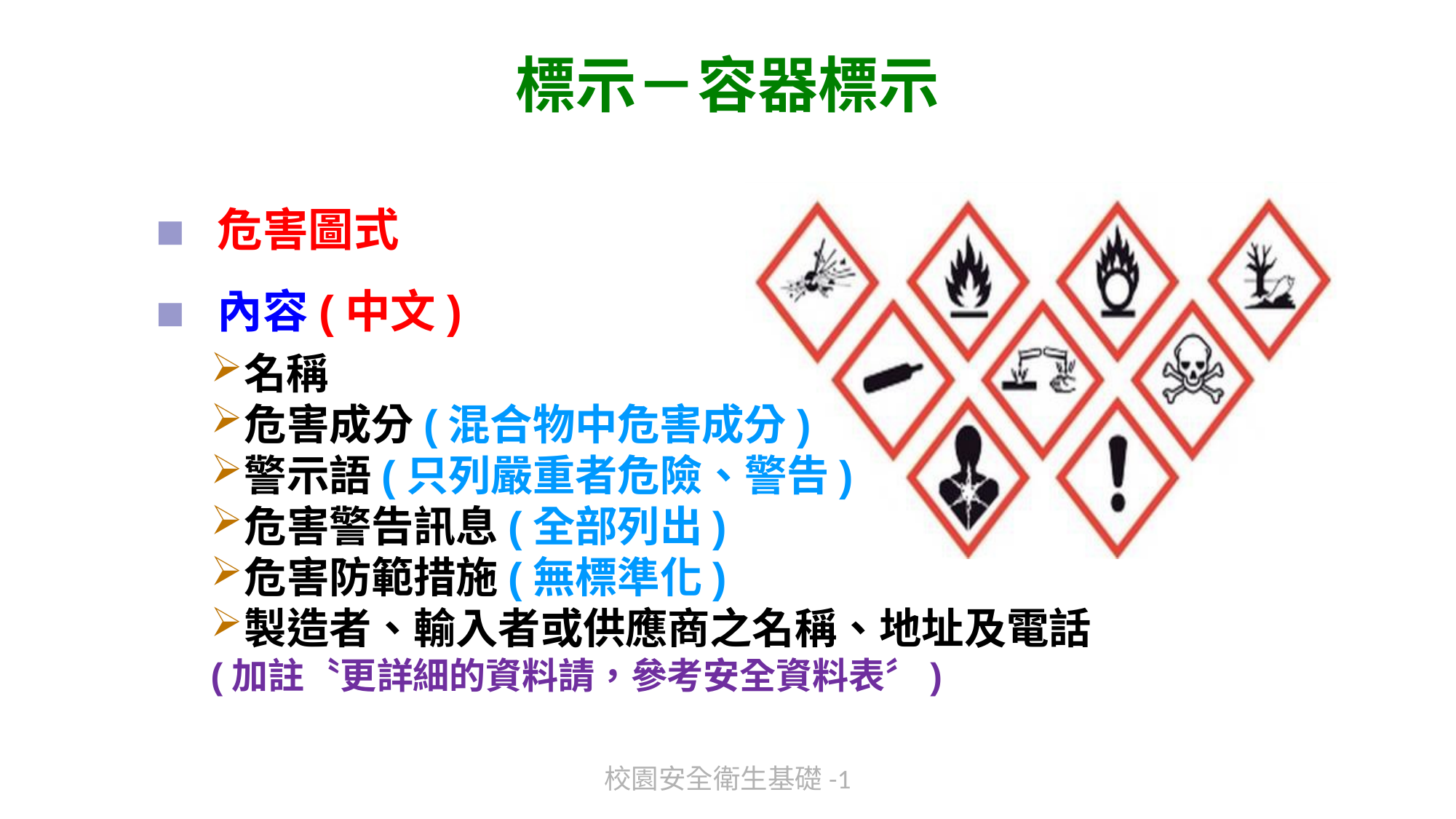

# 標示－容器標示
◼危害圖式
◼內容(中文)
名稱
危害成分(混合物中危害成分)
警示語(只列嚴重者危險、警告)
危害警告訊息(全部列出)
危害防範措施(無標準化)
製造者、輸入者或供應商之名稱、地址及電話
(加註〝更詳細的資料請，參考安全資料表〞)

校園安全衛生基礎-1
277